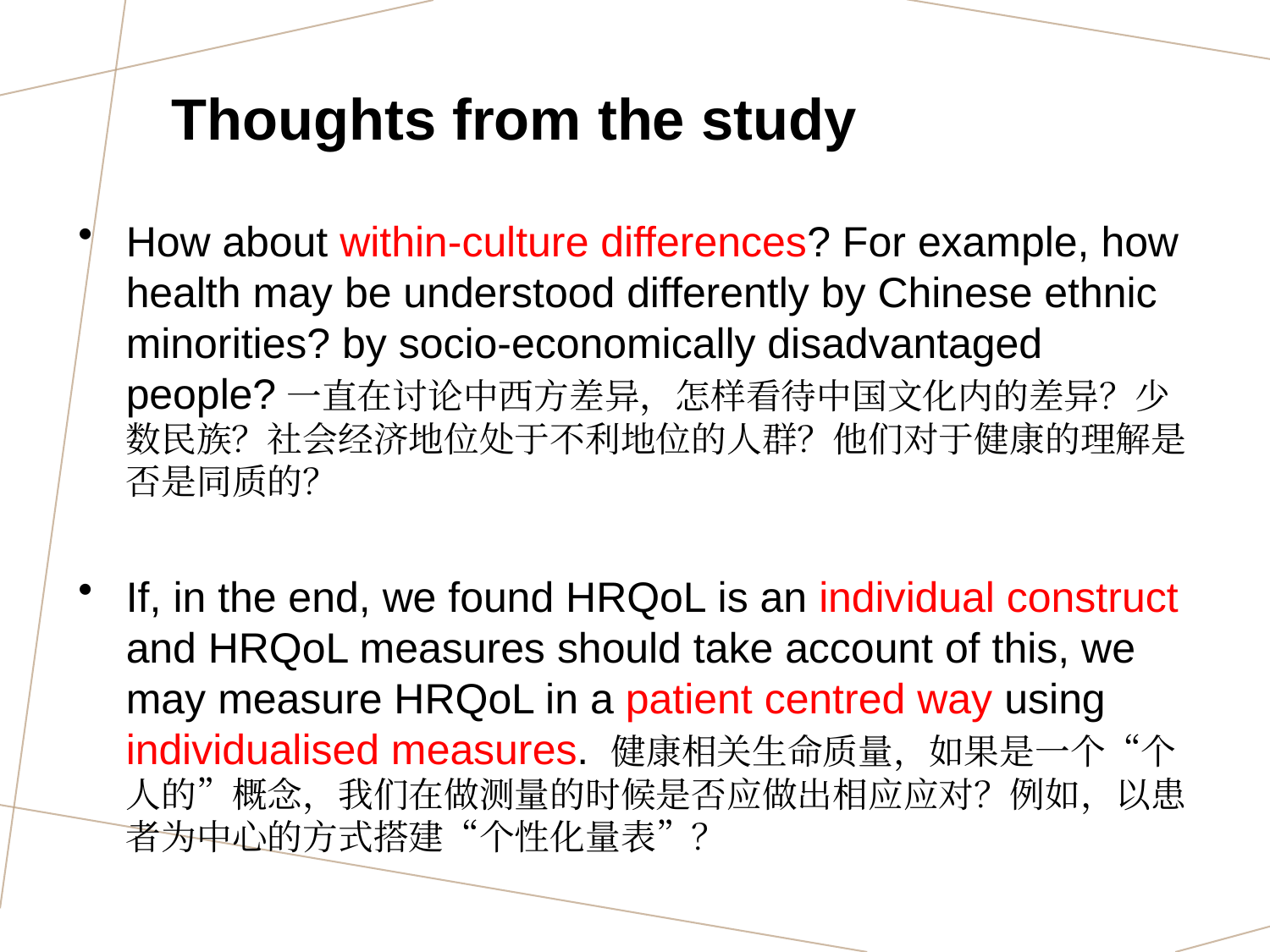

# Thoughts from the study
How about within-culture differences? For example, how health may be understood differently by Chinese ethnic minorities? by socio-economically disadvantaged people?一直在讨论中西方差异，怎样看待中国文化内的差异？少数民族？社会经济地位处于不利地位的人群？他们对于健康的理解是否是同质的？

If, in the end, we found HRQoL is an individual construct and HRQoL measures should take account of this, we may measure HRQoL in a patient centred way using individualised measures. 健康相关生命质量，如果是一个“个人的”概念，我们在做测量的时候是否应做出相应应对？例如，以患者为中心的方式搭建“个性化量表”？